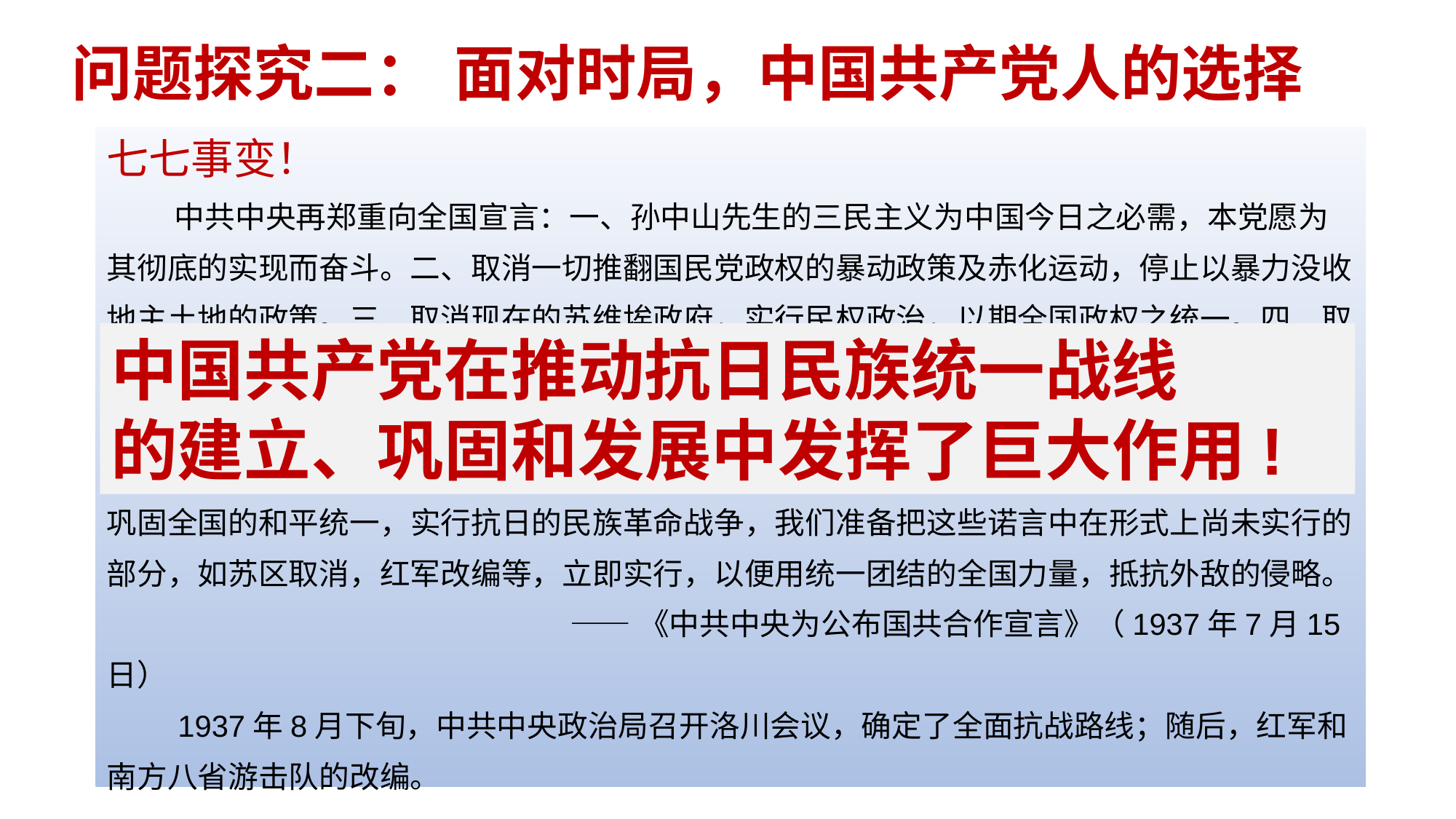

问题探究二：  面对时局，中国共产党人的选择
七七事变！
         中共中央再郑重向全国宣言：一、孙中山先生的三民主义为中国今日之必需，本党愿为其彻底的实现而奋斗。二、取消一切推翻国民党政权的暴动政策及赤化运动，停止以暴力没收地主土地的政策。三、取消现在的苏维埃政府，实行民权政治，以期全国政权之统一。四、取消红军名义及番号，改编为国民革命军，受国民政府军事委员会之统辖，并待命出动，担任抗日前线之职责。亲爱的同胞们！本党这种光明磊落大公无私与委曲求全的态度，早已向全国同胞在言论行动上明白表示出来，并且已获得同胞们的赞许。现在为求得与国民党的精诚团结，巩固全国的和平统一，实行抗日的民族革命战争，我们准备把这些诺言中在形式上尚未实行的部分，如苏区取消，红军改编等，立即实行，以便用统一团结的全国力量，抵抗外敌的侵略。
                                                                     ——《中共中央为公布国共合作宣言》（1937年7月15日）
     1937年8月下旬，中共中央政治局召开洛川会议，确定了全面抗战路线；随后，红军和南方八省游击队的改编。

中国共产党在推动抗日民族统一战线
的建立、巩固和发展中发挥了巨大作用!